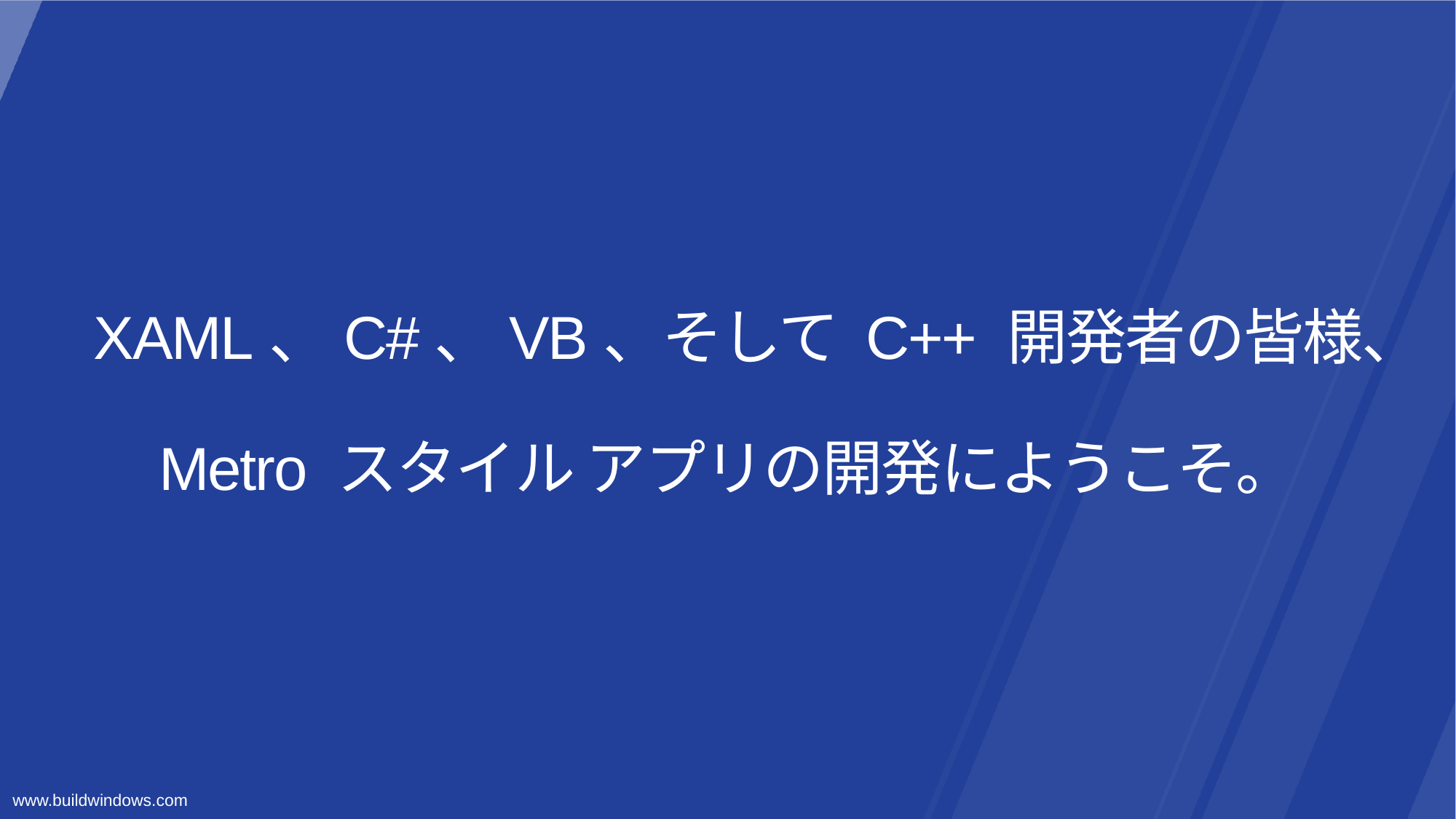

# XAML、C#、VB、そして C++ 開発者の皆様、 Metro スタイル アプリの開発にようこそ。